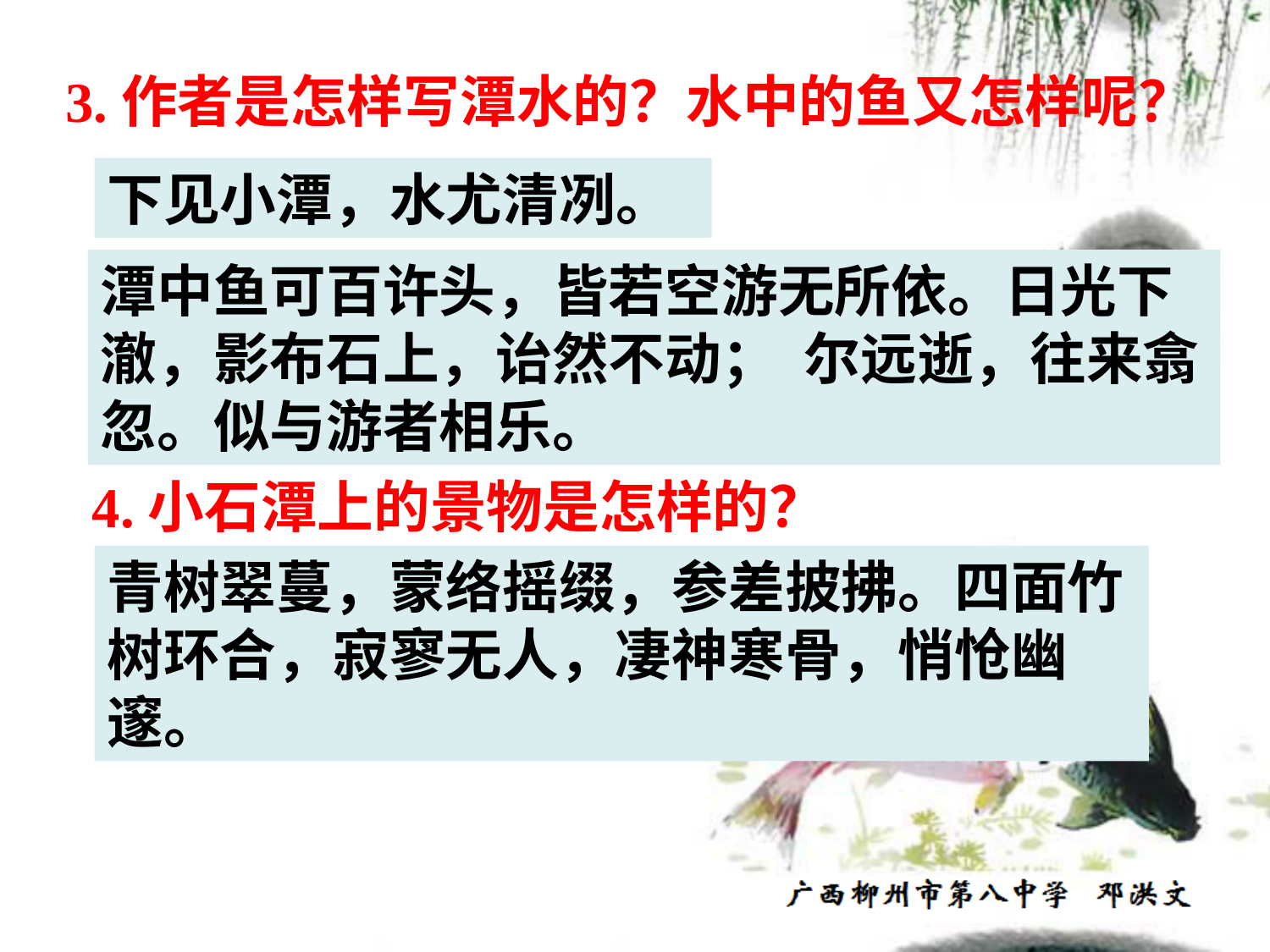

3.作者是怎样写潭水的？水中的鱼又怎样呢？
下见小潭，水尤清冽。
潭中鱼可百许头，皆若空游无所依。日光下澈，影布石上，诒然不动；  尔远逝，往来翕忽。似与游者相乐。
4.小石潭上的景物是怎样的？
青树翠蔓，蒙络摇缀，参差披拂。四面竹树环合，寂寥无人，凄神寒骨，悄怆幽邃。